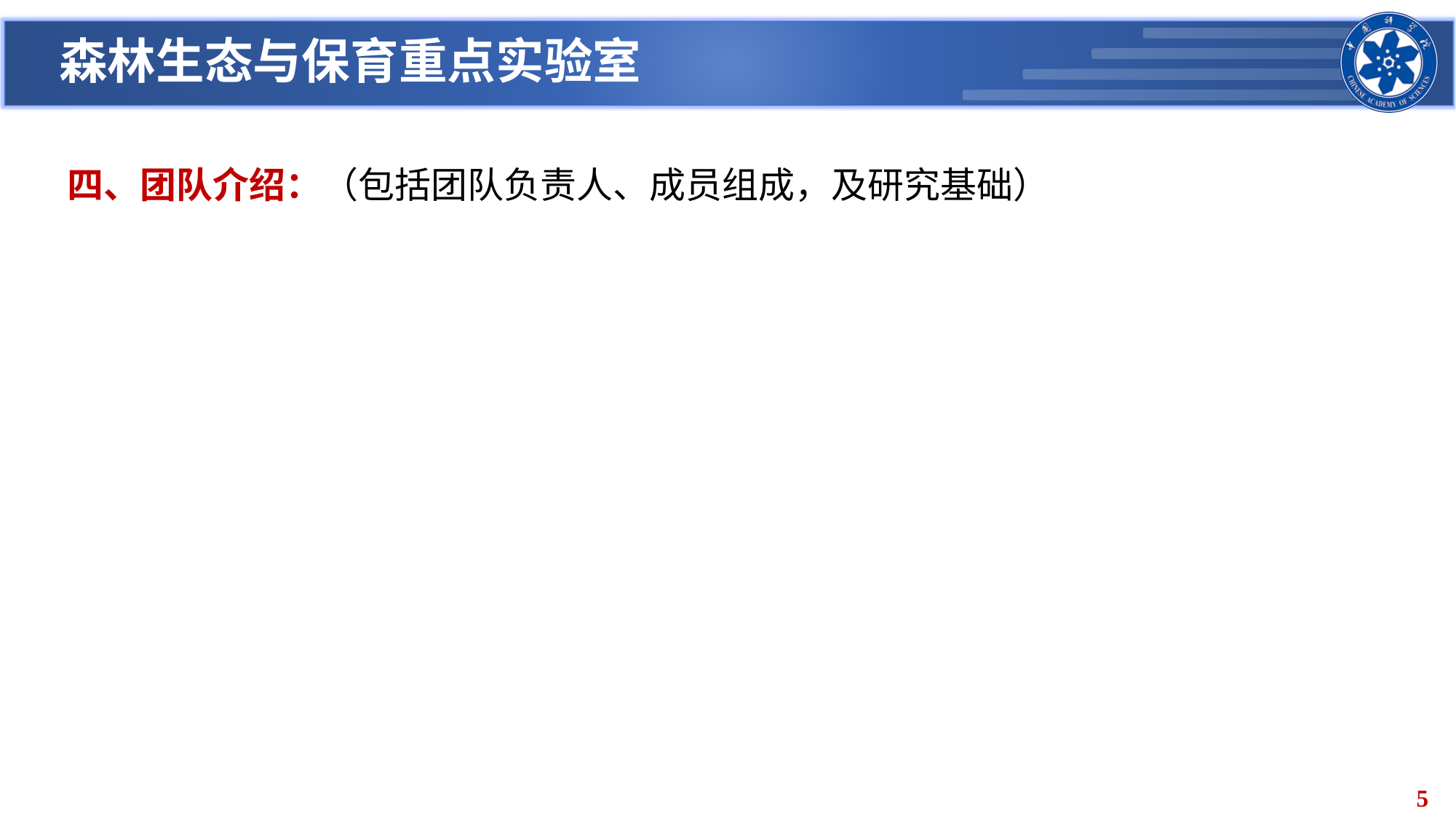

# 森林生态与保育重点实验室
四、团队介绍：（包括团队负责人、成员组成，及研究基础）

5